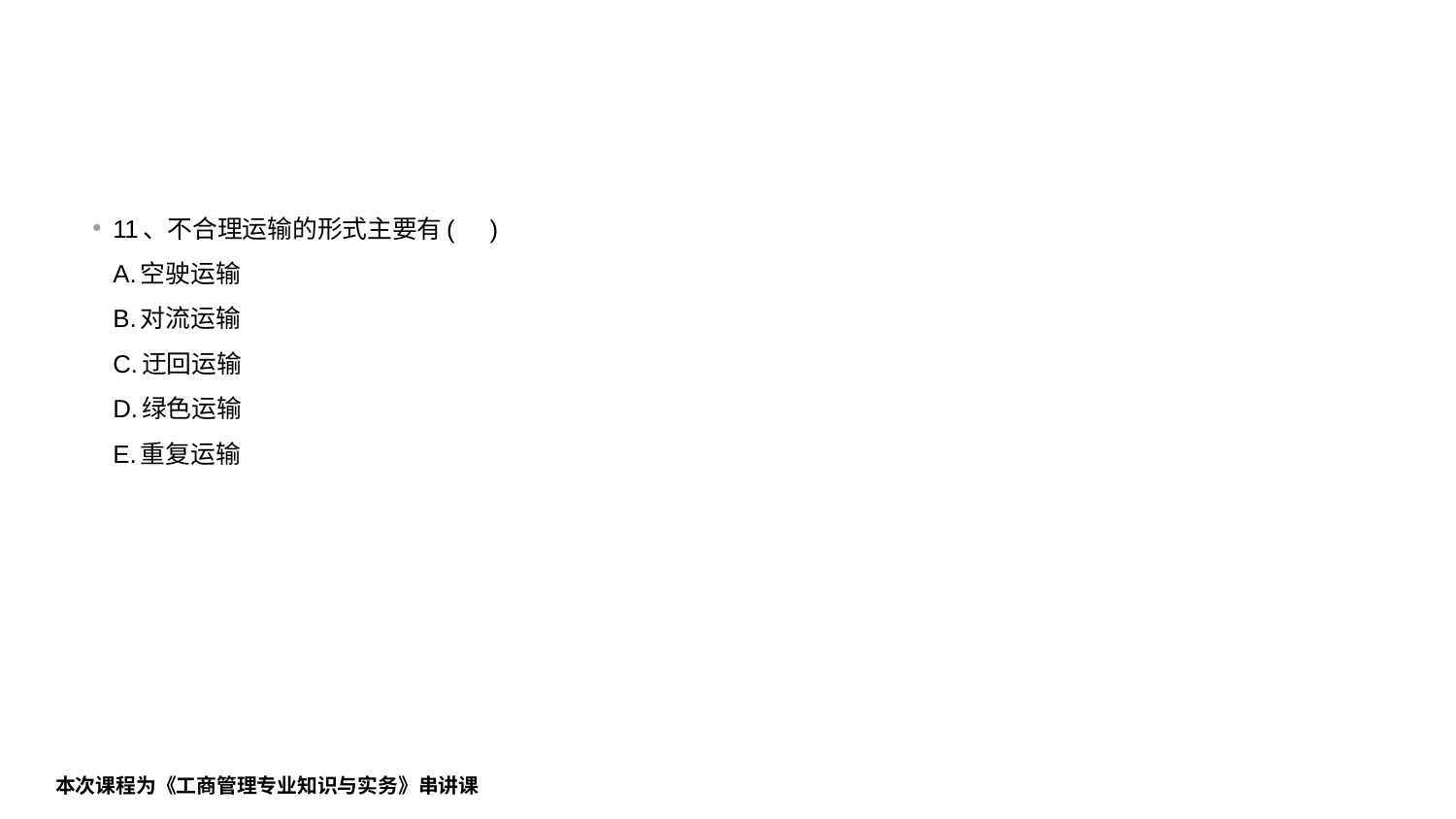

#

11、不合理运输的形式主要有(     )
A.空驶运输
B.对流运输
C.迂回运输
D.绿色运输
E.重复运输